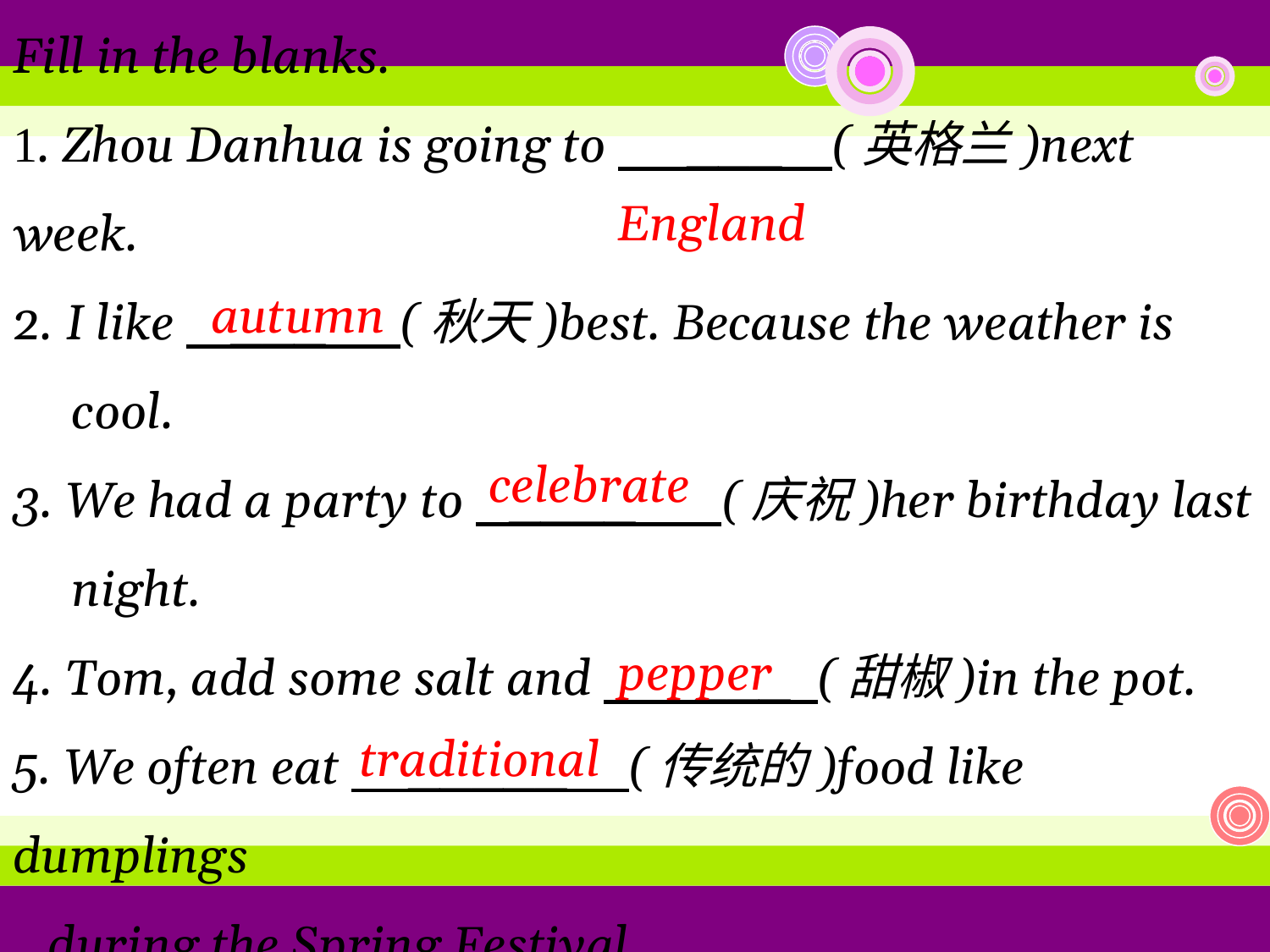

Fill in the blanks.
1. Zhou Danhua is going to       ___    (英格兰)next week.
2. I like     ___      (秋天)best. Because the weather is
     cool.
3. We had a party to    ____       (庆祝)her birthday last
     night.
4. Tom, add some salt and         ___  (甜椒)in the pot.
5. We often eat      _____     (传统的)food like dumplings
   during the Spring Festival.
England
autumn
celebrate
pepper
traditional